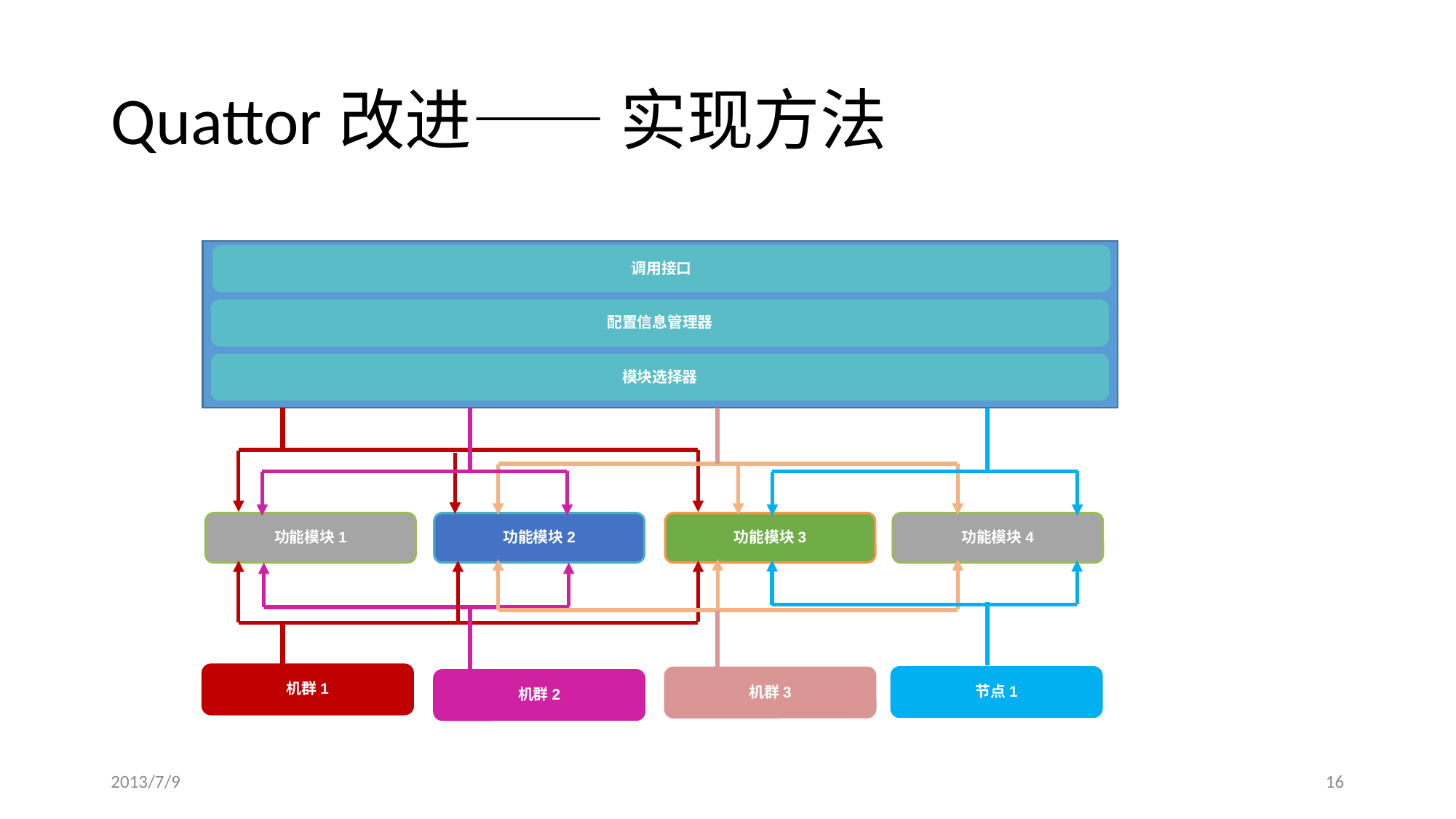

# Quattor改进—— 实现方法

调用接口
配置信息管理器
模块选择器
功能模块2
功能模块1
功能模块3
功能模块4
机群1
节点1
机群3
机群2
2013/7/9
16